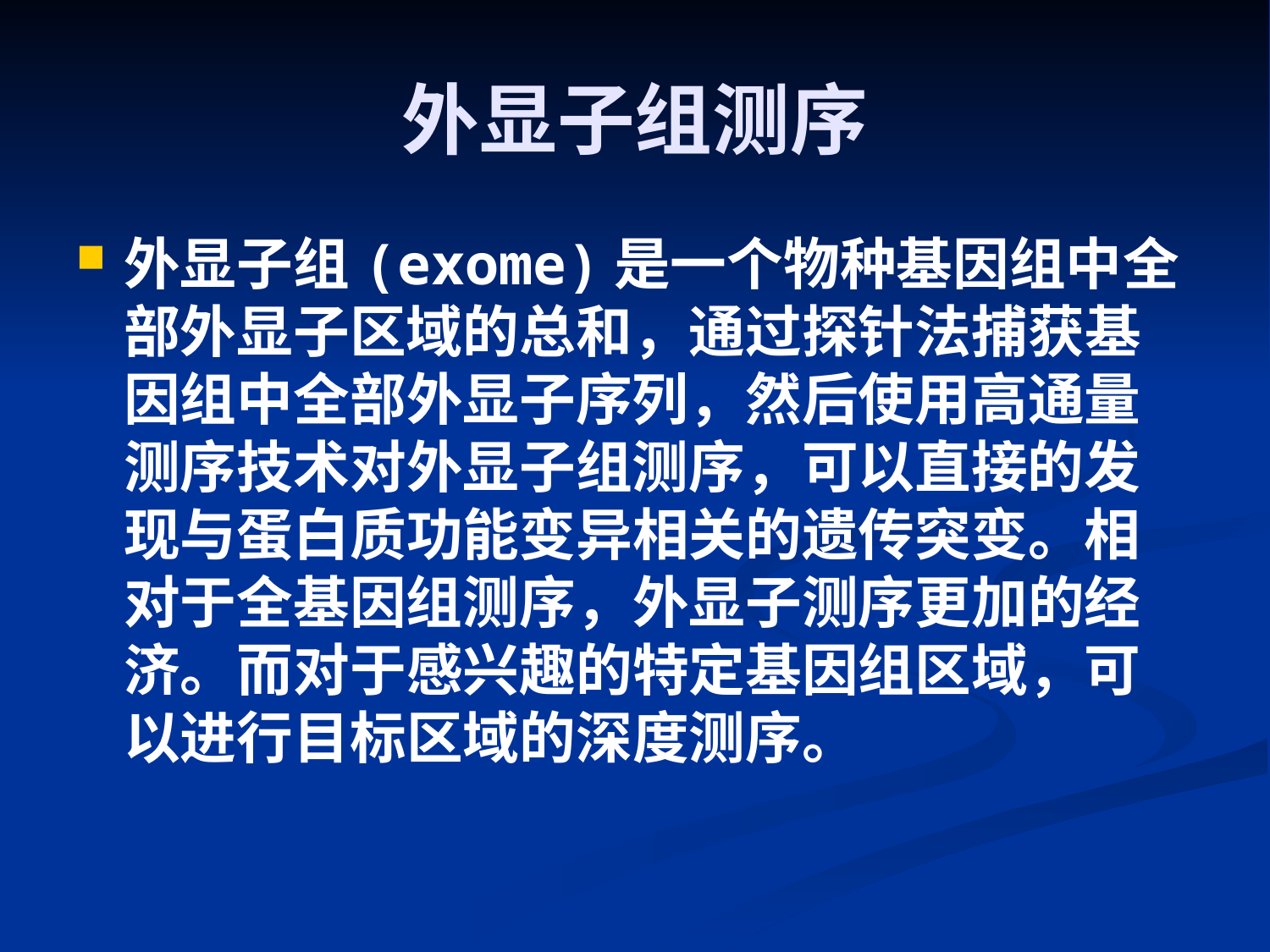

# 外显子组测序
外显子组(exome)是一个物种基因组中全部外显子区域的总和，通过探针法捕获基因组中全部外显子序列，然后使用高通量测序技术对外显子组测序，可以直接的发现与蛋白质功能变异相关的遗传突变。相对于全基因组测序，外显子测序更加的经济。而对于感兴趣的特定基因组区域，可以进行目标区域的深度测序。